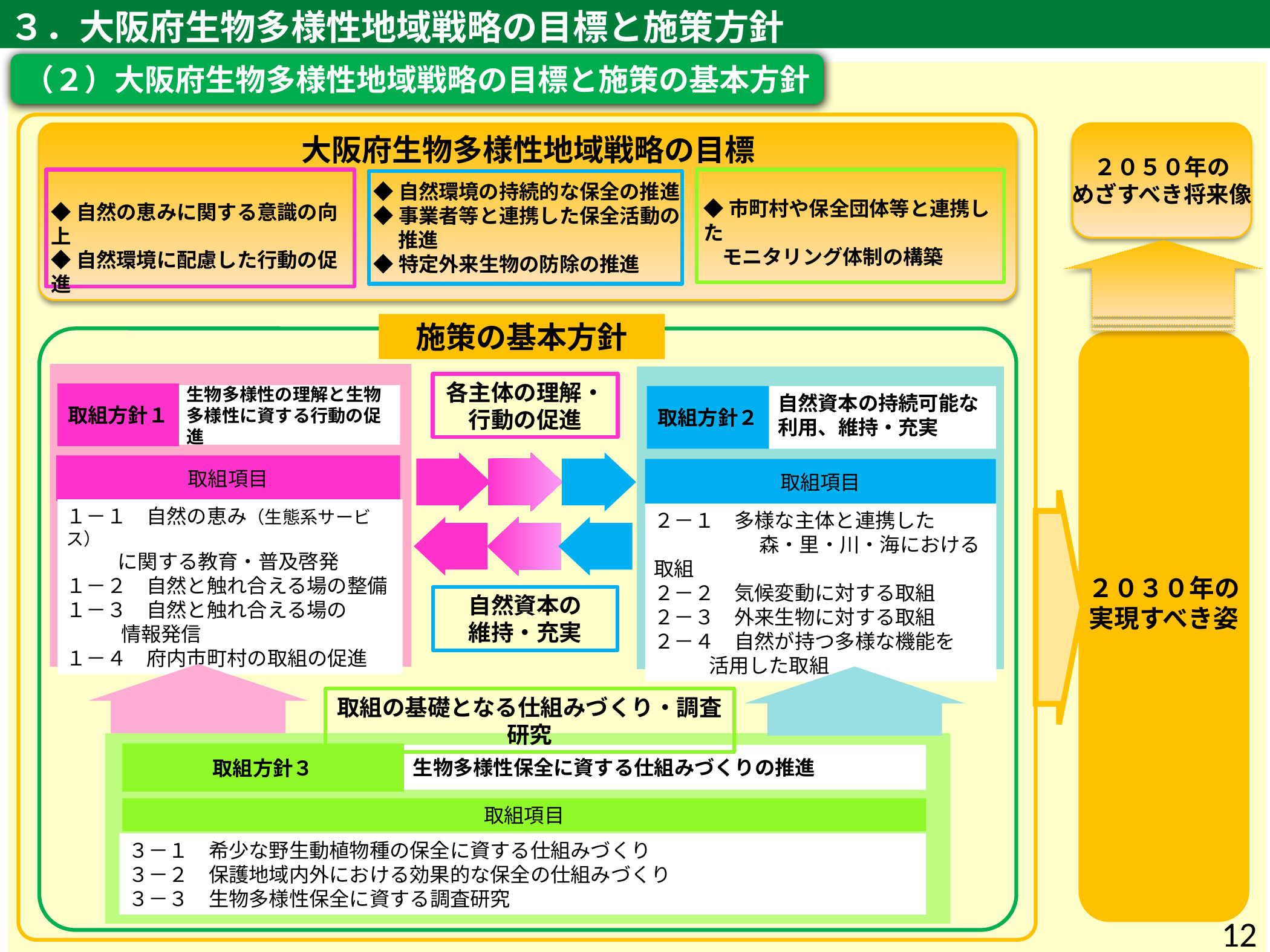

３．大阪府生物多様性地域戦略の目標と施策方針
（２）大阪府生物多様性地域戦略の目標と施策の基本方針

大阪府生物多様性地域戦略の目標
２０５０年の
めざすべき将来像

◆自然環境の持続的な保全の推進
◆事業者等と連携した保全活動の
　 推進
◆特定外来生物の防除の推進

◆市町村や保全団体等と連携した
   モニタリング体制の構築

◆自然の恵みに関する意識の向上
◆自然環境に配慮した行動の促進

施策の基本方針

取組方針１
生物多様性の理解と生物多様性に資する行動の促進
取組項目
１－１　自然の恵み（生態系サービス）
            に関する教育・普及啓発
１－２　自然と触れ合える場の整備
１－３　自然と触れ合える場の
           情報発信
１－４　府内市町村の取組の促進

取組方針２
自然資本の持続可能な
利用、維持・充実
取組項目
２－１　多様な主体と連携した
　　　　　 森・里・川・海における取組
２－２　気候変動に対する取組
２－３　外来生物に対する取組
２－４　自然が持つ多様な機能を
           活用した取組
各主体の理解・
行動の促進

２０３０年の実現すべき姿
自然資本の
維持・充実

取組の基礎となる仕組みづくり・調査研究

取組方針３
生物多様性保全に資する仕組みづくりの推進
取組項目
３－１　希少な野生動植物種の保全に資する仕組みづくり
３－２　保護地域内外における効果的な保全の仕組みづくり
３－３　生物多様性保全に資する調査研究
12
12